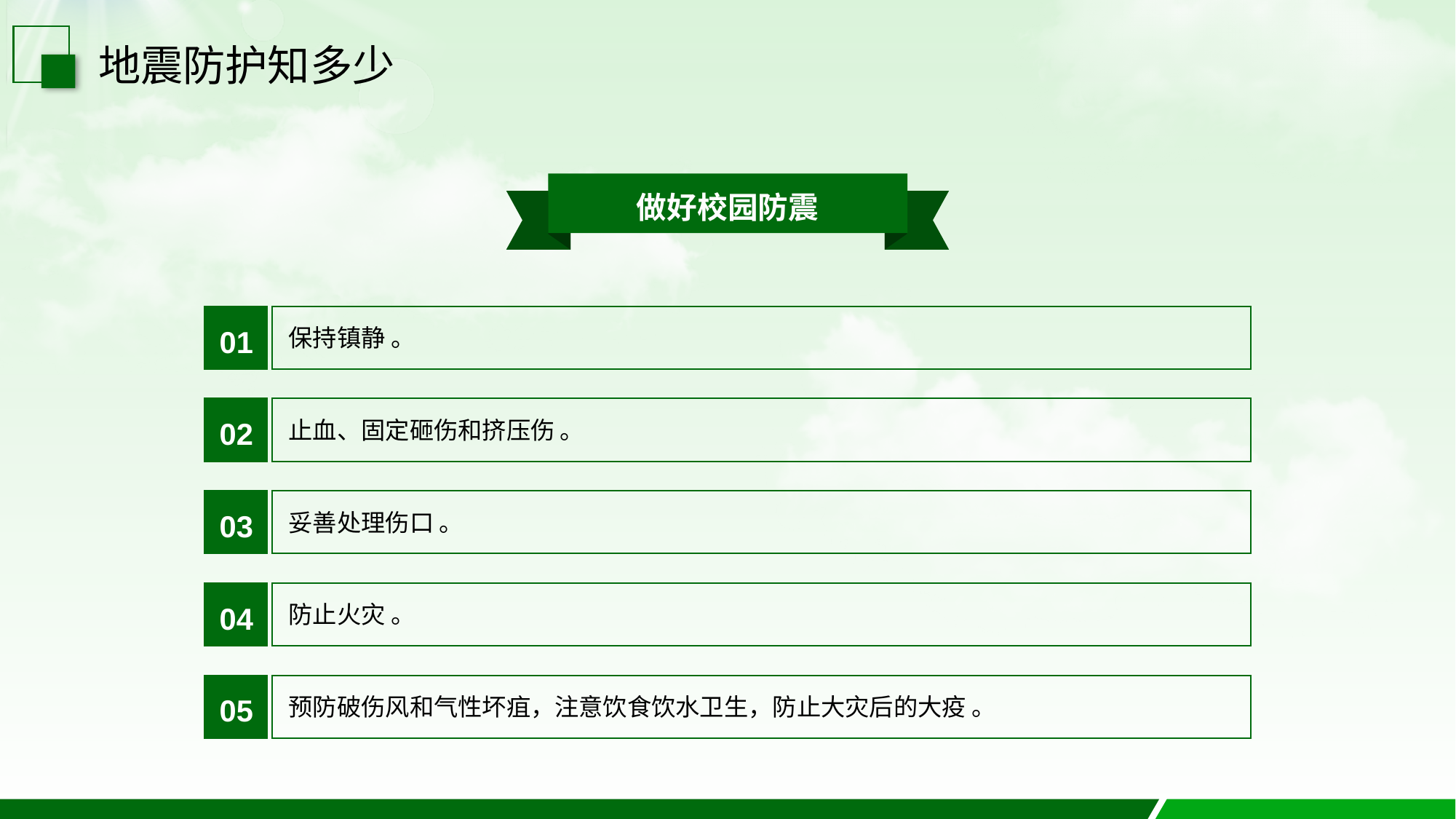

地震防护知多少

做好校园防震

01

保持镇静 。

02

止血、固定砸伤和挤压伤 。

03

妥善处理伤口 。

04

防止火灾 。

05

预防破伤风和气性坏疽，注意饮食饮水卫生，防止大灾后的大疫 。